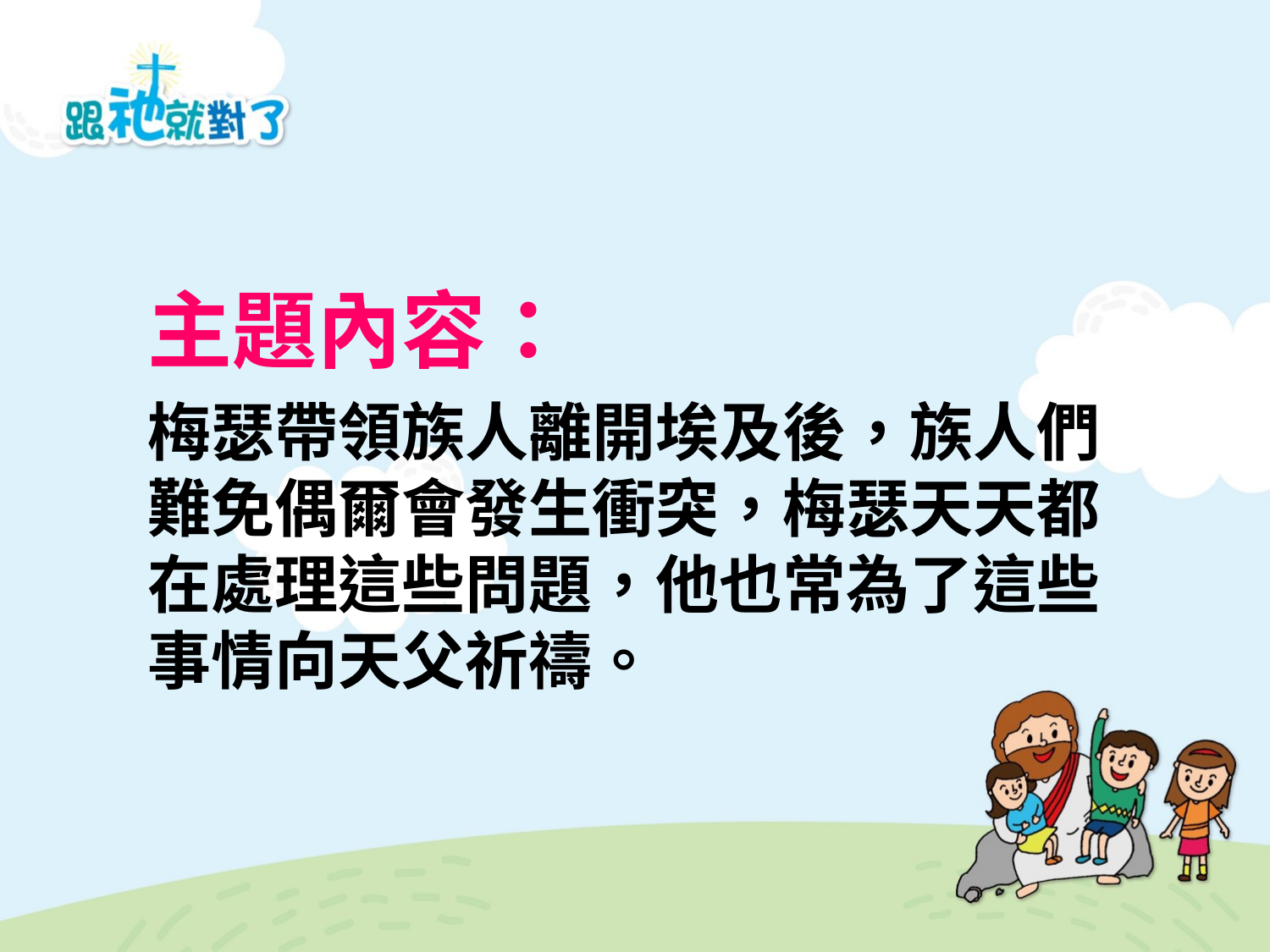

主題內容：
梅瑟帶領族人離開埃及後，族人們難免偶爾會發生衝突，梅瑟天天都在處理這些問題，他也常為了這些事情向天父祈禱。